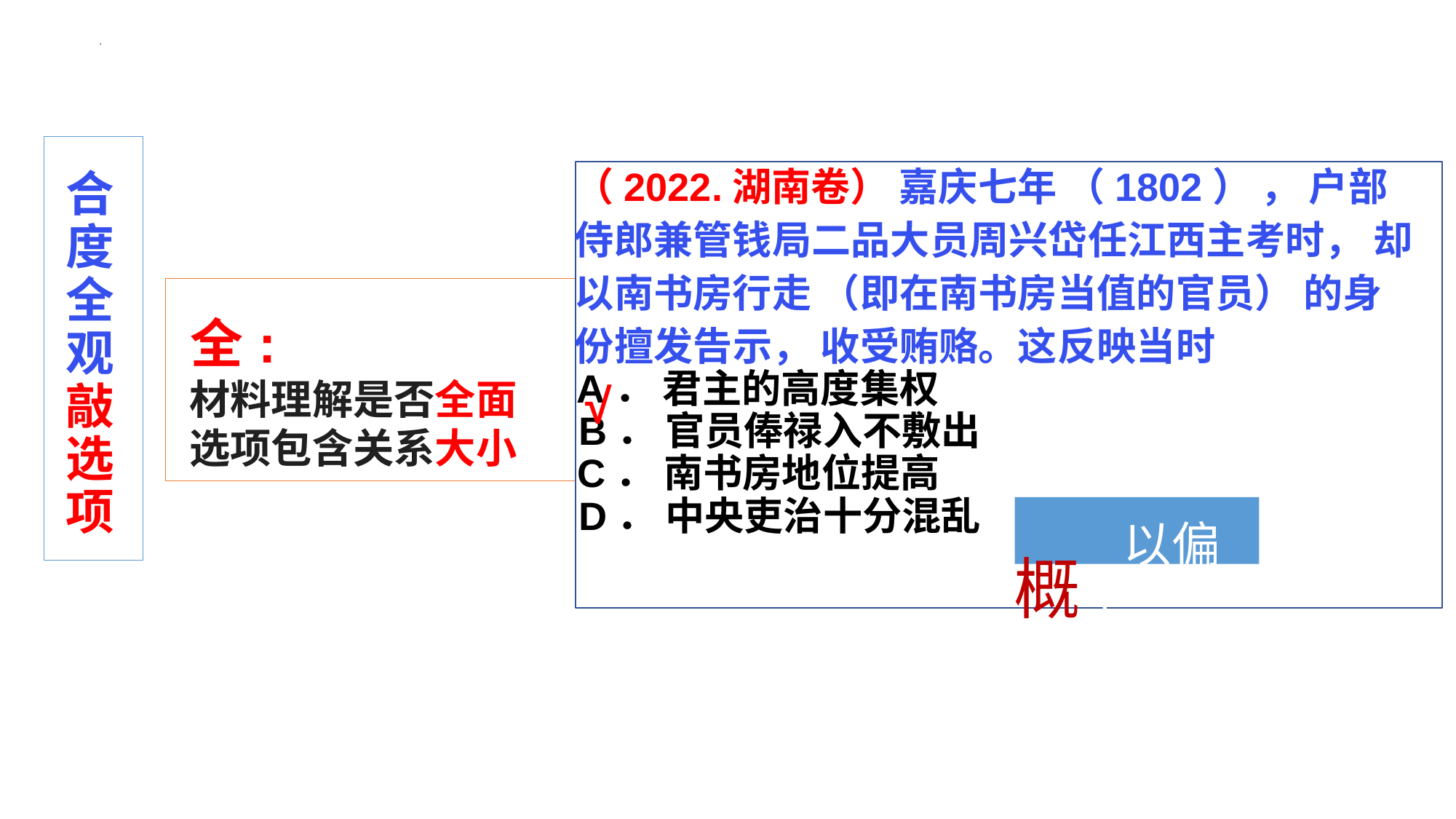

| 合度全观敲选项 |
| --- |
（2022.湖南卷） 嘉庆七年 （1802） ， 户部侍郎兼管钱局二品大员周兴岱任江西主考时， 却以南书房行走 （即在南书房当值的官员） 的身份擅发告示， 收受贿赂。这反映当时
A． 君主的高度集权
B． 官员俸禄入不敷出
C． 南书房地位提高
D． 中央吏治十分混乱

| 全: 材料理解是否全面 选项包含关系大小 |
| --- |
√

	以偏概全